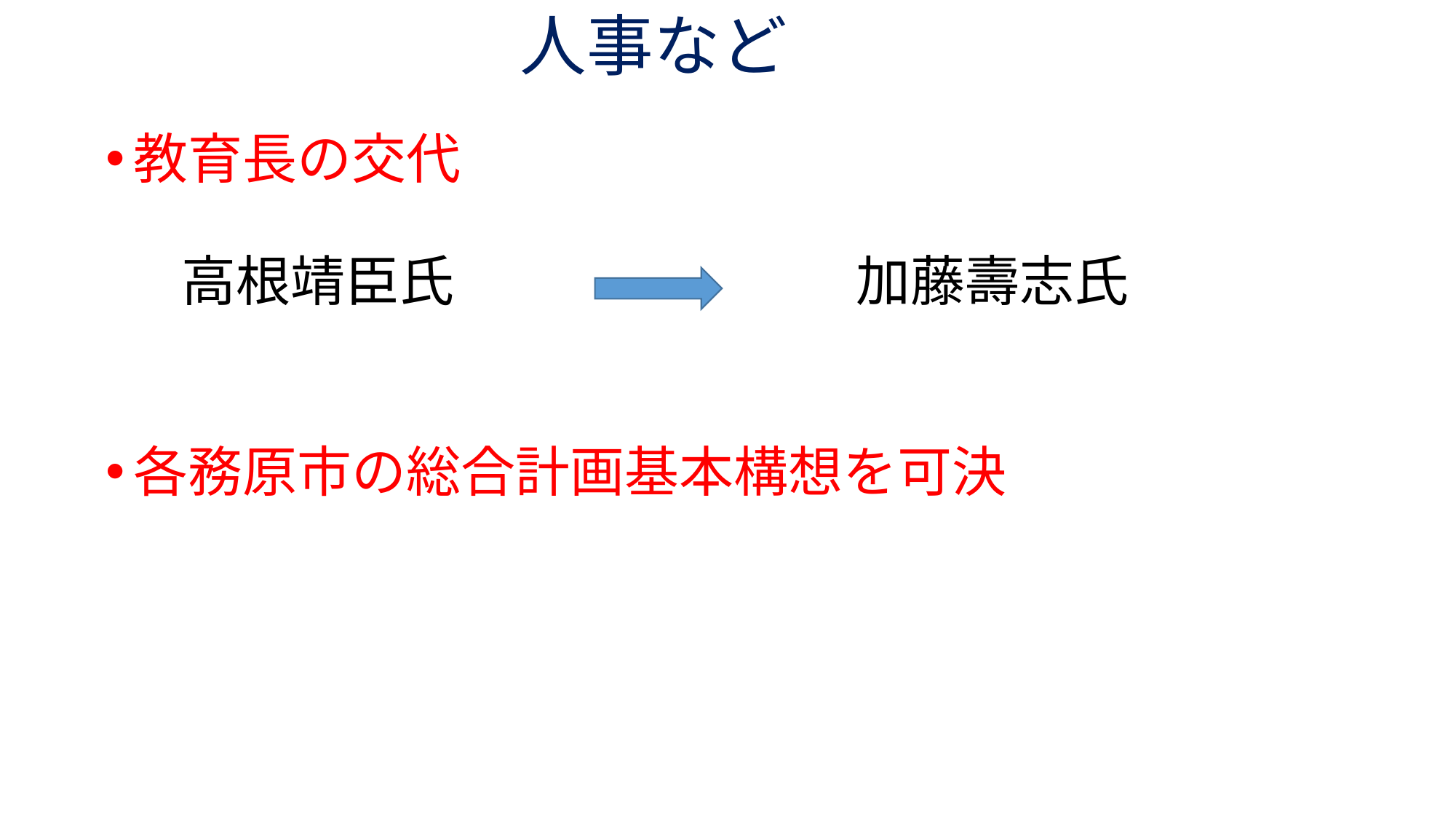

# 人事など
教育長の交代

高根靖臣氏
加藤壽志氏

各務原市の総合計画基本構想を可決